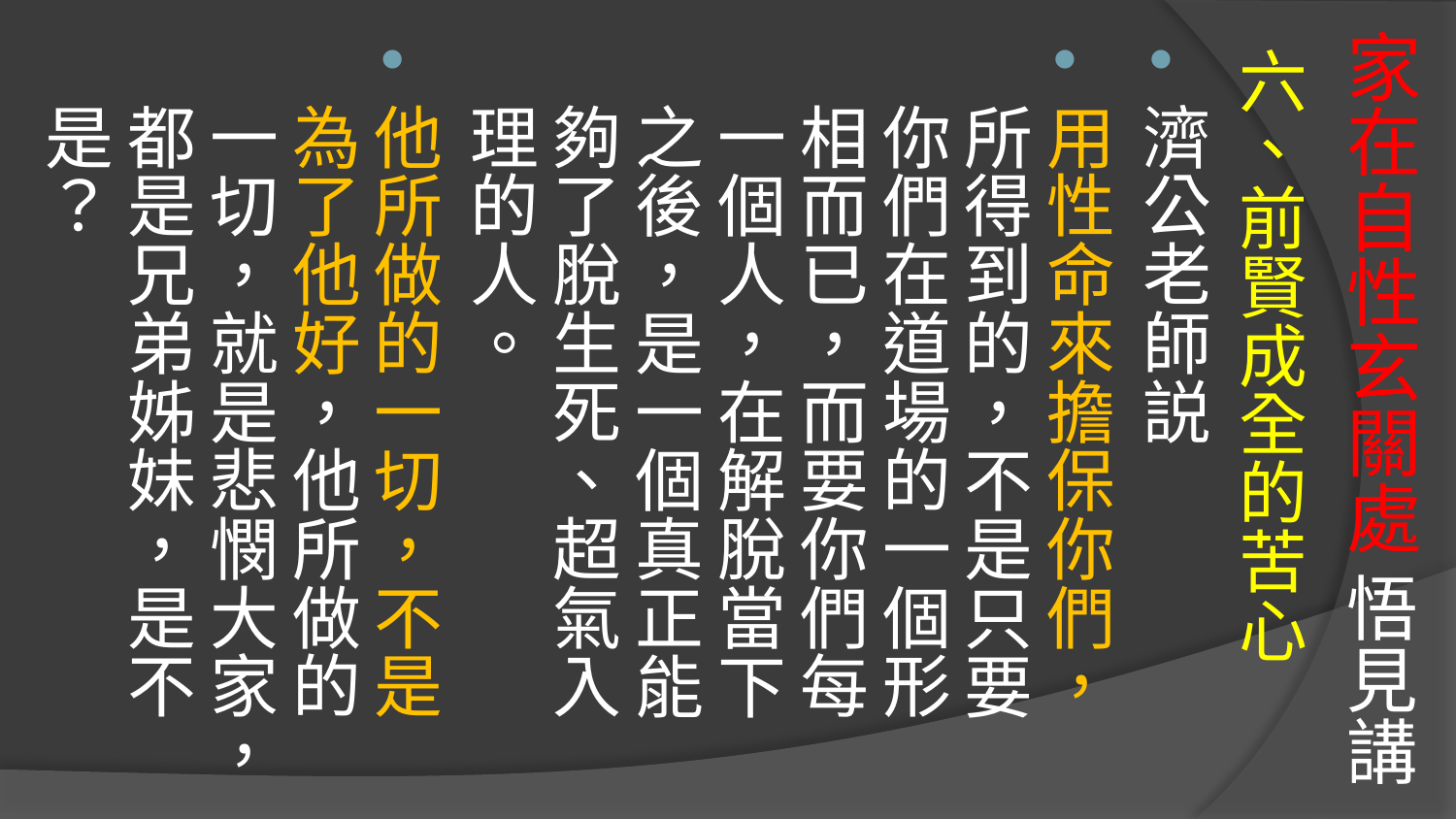

# 家在自性玄關處 悟見講
六、前賢成全的苦心
濟公老師説
用性命來擔保你們，所得到的，不是只要你們在道場的一個形相而已，而要你們每一個人，在解脫當下之後，是一個真正能夠了脫生死、超氣入理的人。
他所做的一切，不是為了他好，他所做的一切，就是悲憫大家，都是兄弟姊妹，是不是？